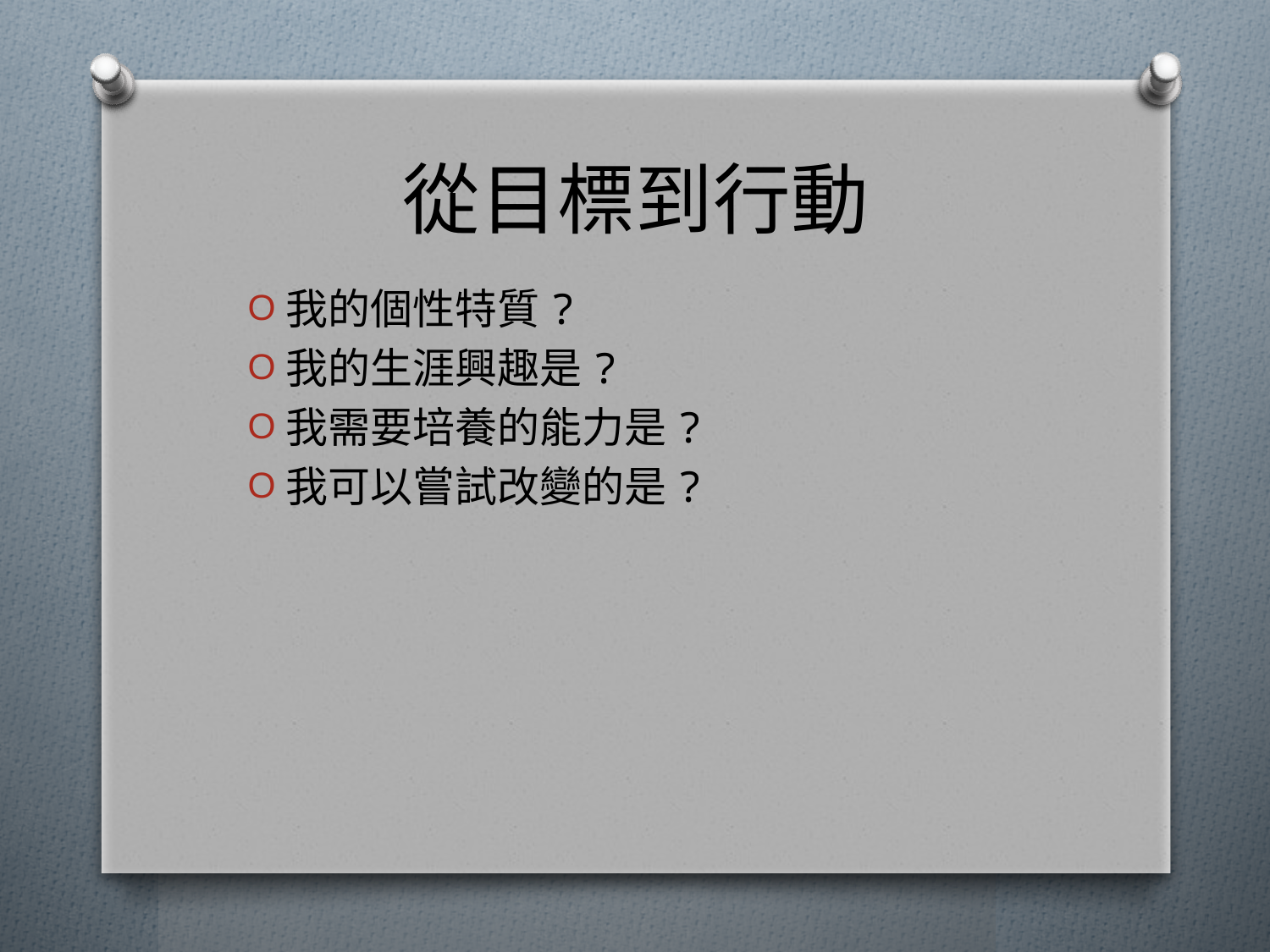

# 從目標到行動
我的個性特質?
我的生涯興趣是?
我需要培養的能力是?
我可以嘗試改變的是?